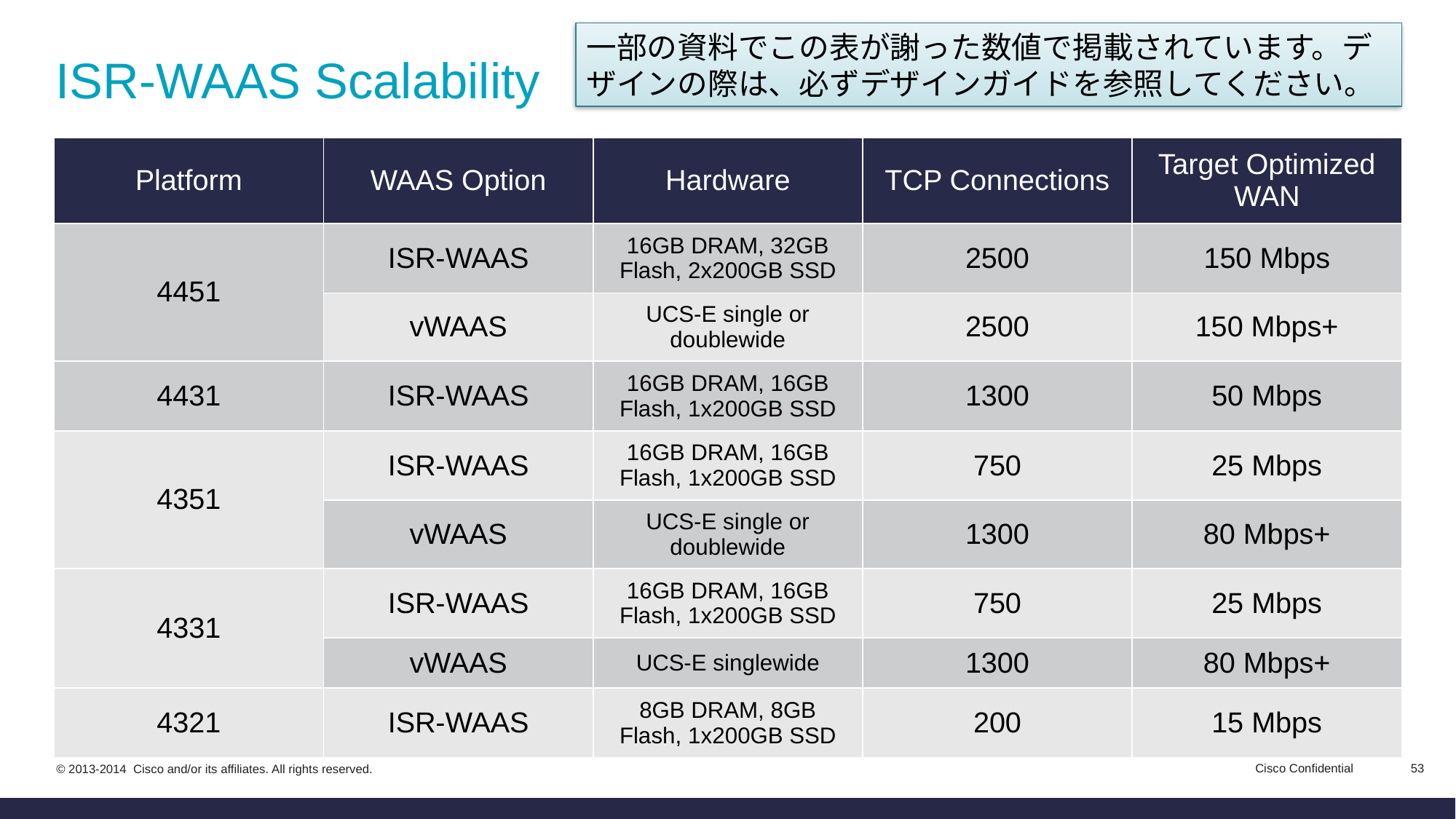

一部の資料でこの表が謝った数値で掲載されています。デザインの際は、必ずデザインガイドを参照してください。
# ISR-WAAS Scalability
| Platform | WAAS Option | Hardware | TCP Connections | Target Optimized WAN |
| --- | --- | --- | --- | --- |
| 4451 | ISR-WAAS | 16GB DRAM, 32GB Flash, 2x200GB SSD | 2500 | 150 Mbps |
|  | vWAAS | UCS-E single or doublewide | 2500 | 150 Mbps+ |
| 4431 | ISR-WAAS | 16GB DRAM, 16GB Flash, 1x200GB SSD | 1300 | 50 Mbps |
| 4351 | ISR-WAAS | 16GB DRAM, 16GB Flash, 1x200GB SSD | 750 | 25 Mbps |
|  | vWAAS | UCS-E single or doublewide | 1300 | 80 Mbps+ |
| 4331 | ISR-WAAS | 16GB DRAM, 16GB Flash, 1x200GB SSD | 750 | 25 Mbps |
|  | vWAAS | UCS-E singlewide | 1300 | 80 Mbps+ |
| 4321 | ISR-WAAS | 8GB DRAM, 8GB Flash, 1x200GB SSD | 200 | 15 Mbps |